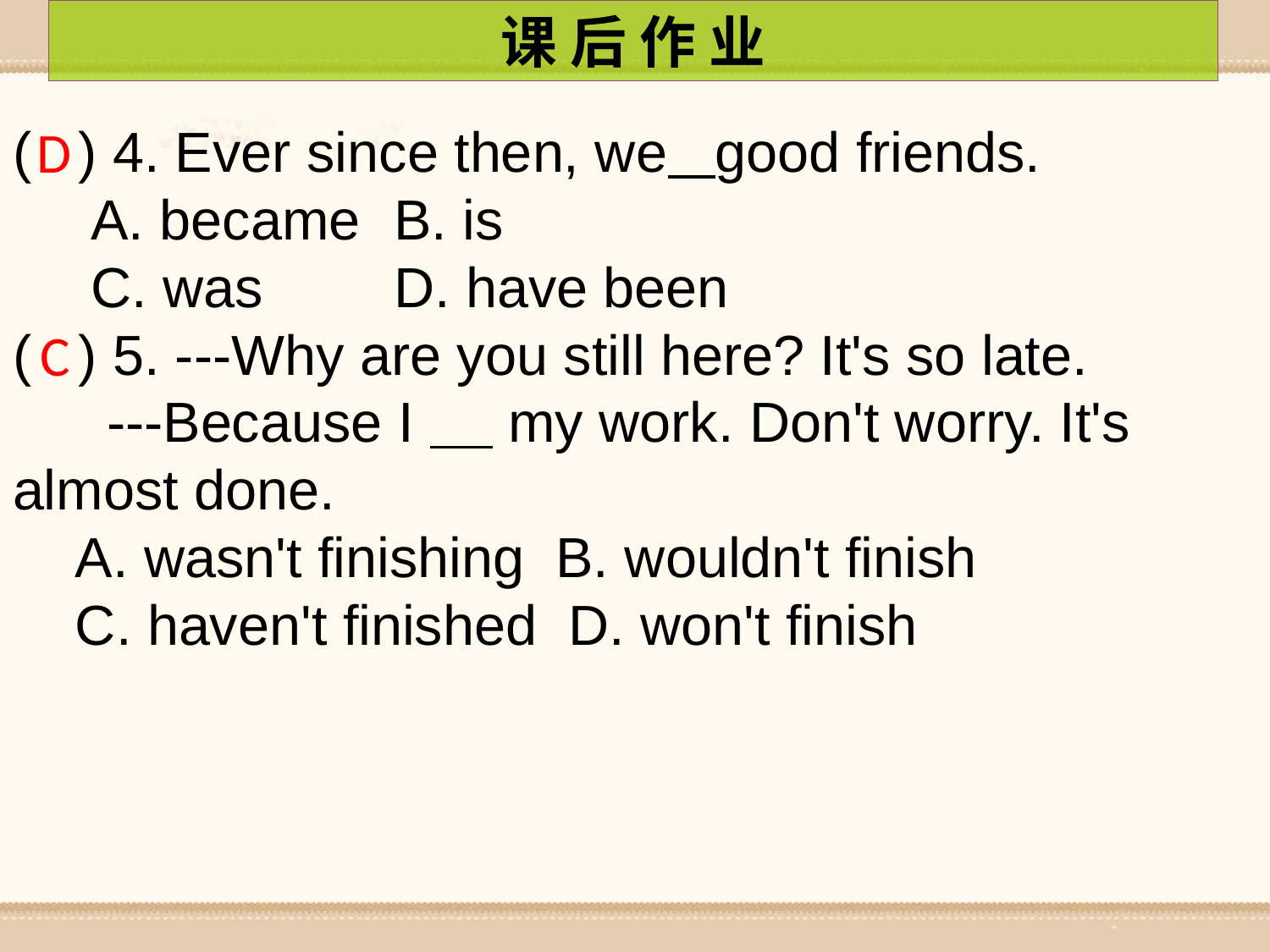

课 后 作 业
(   ) 4. Ever since then, we   good friends.
     A. became	B. is
     C. was		D. have been
(   ) 5. ---Why are you still here? It's so late.
      ---Because I      my work. Don't worry. It's almost done.
    A. wasn't finishing  B. wouldn't finish
    C. haven't finished  D. won't finish
D
C